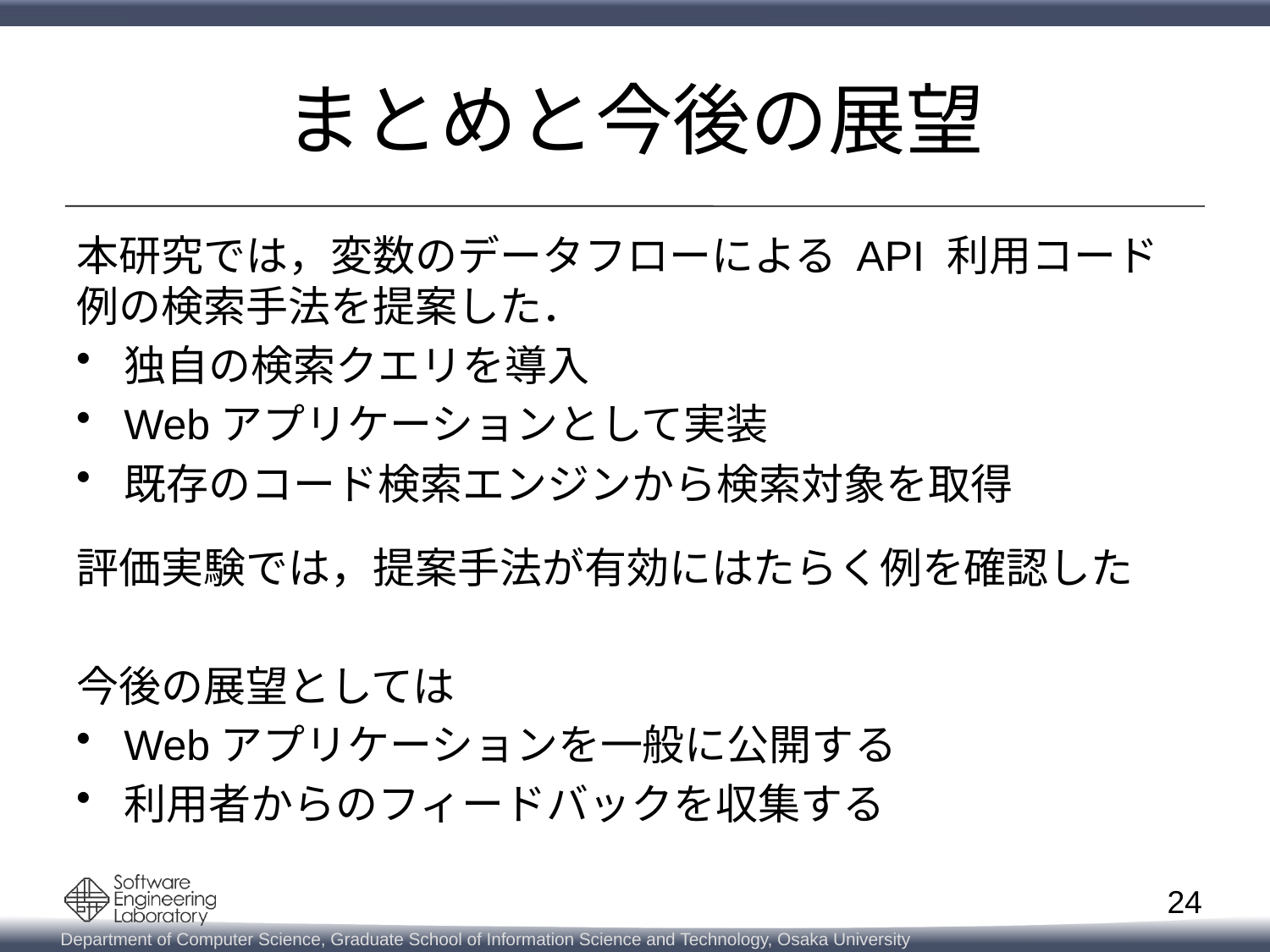

# まとめと今後の展望
本研究では，変数のデータフローによる API 利用コード例の検索手法を提案した．
独自の検索クエリを導入
Webアプリケーションとして実装
既存のコード検索エンジンから検索対象を取得

評価実験では，提案手法が有効にはたらく例を確認した

今後の展望としては
Webアプリケーションを一般に公開する
利用者からのフィードバックを収集する
24